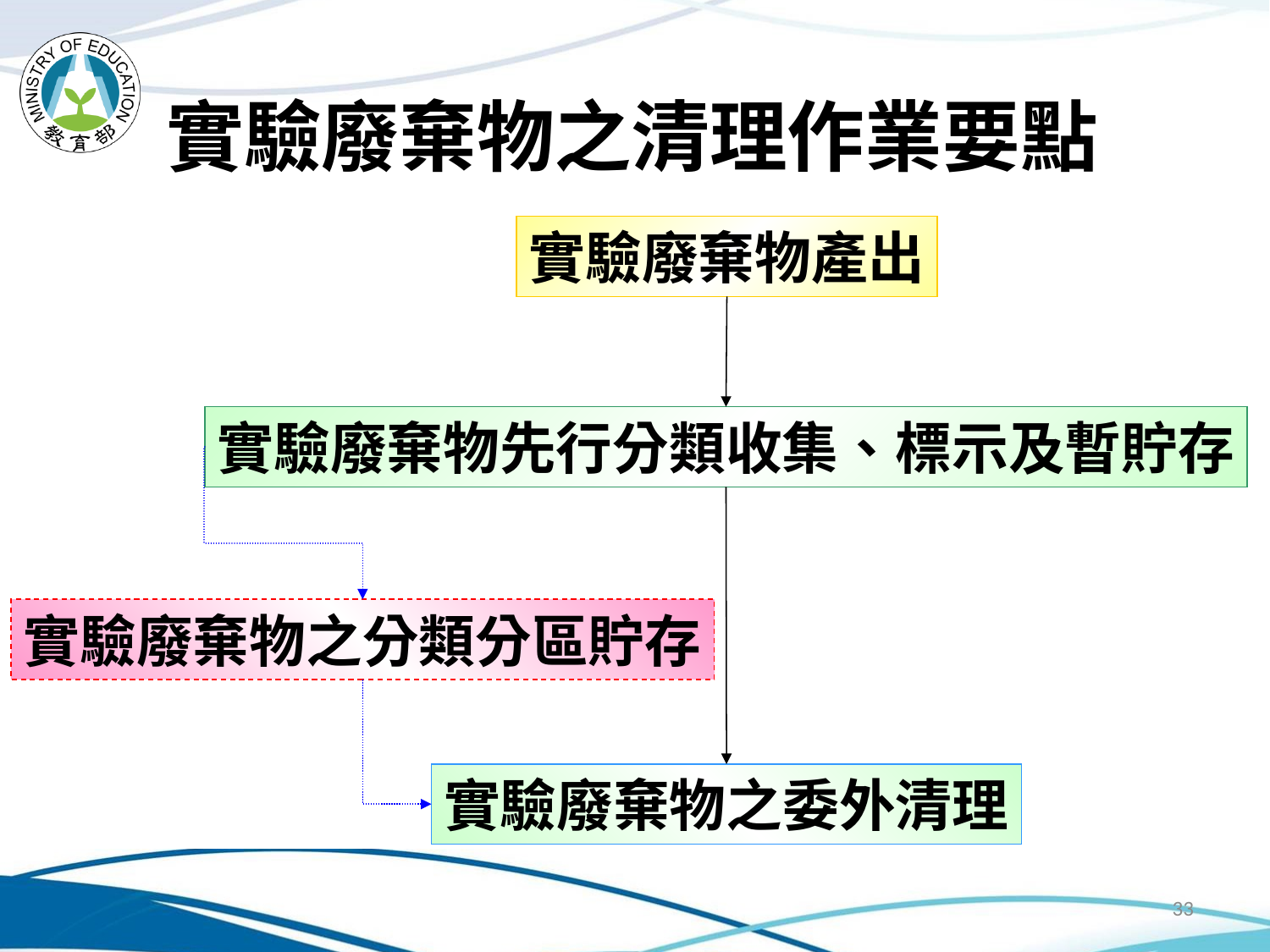

實驗廢棄物之清理作業要點
實驗廢棄物產出
實驗廢棄物先行分類收集、標示及暫貯存
實驗廢棄物之分類分區貯存
實驗廢棄物之委外清理
33